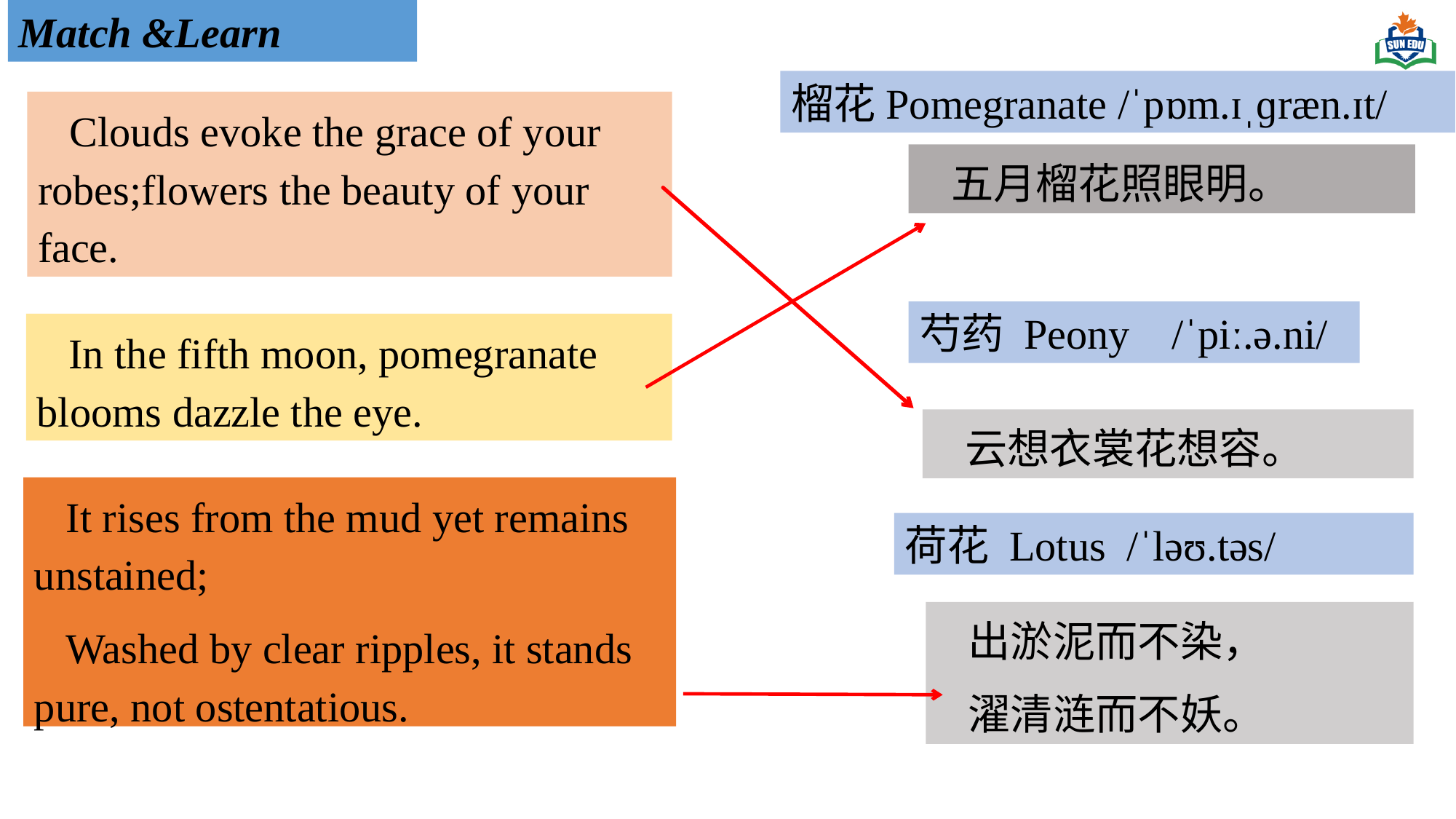

Match &Learn
榴花Pomegranate /ˈpɒm.ɪˌɡræn.ɪt/
Clouds evoke the grace of your robes;flowers the beauty of your face.
五月榴花照眼明。
芍药 Peony    /ˈpiː.ə.ni/
In the fifth moon, pomegranate blooms dazzle the eye.
云想衣裳花想容。
It rises from the mud yet remains unstained;
Washed by clear ripples, it stands pure, not ostentatious.
荷花 Lotus  /ˈləʊ.təs/
出淤泥而不染，
濯清涟而不妖。